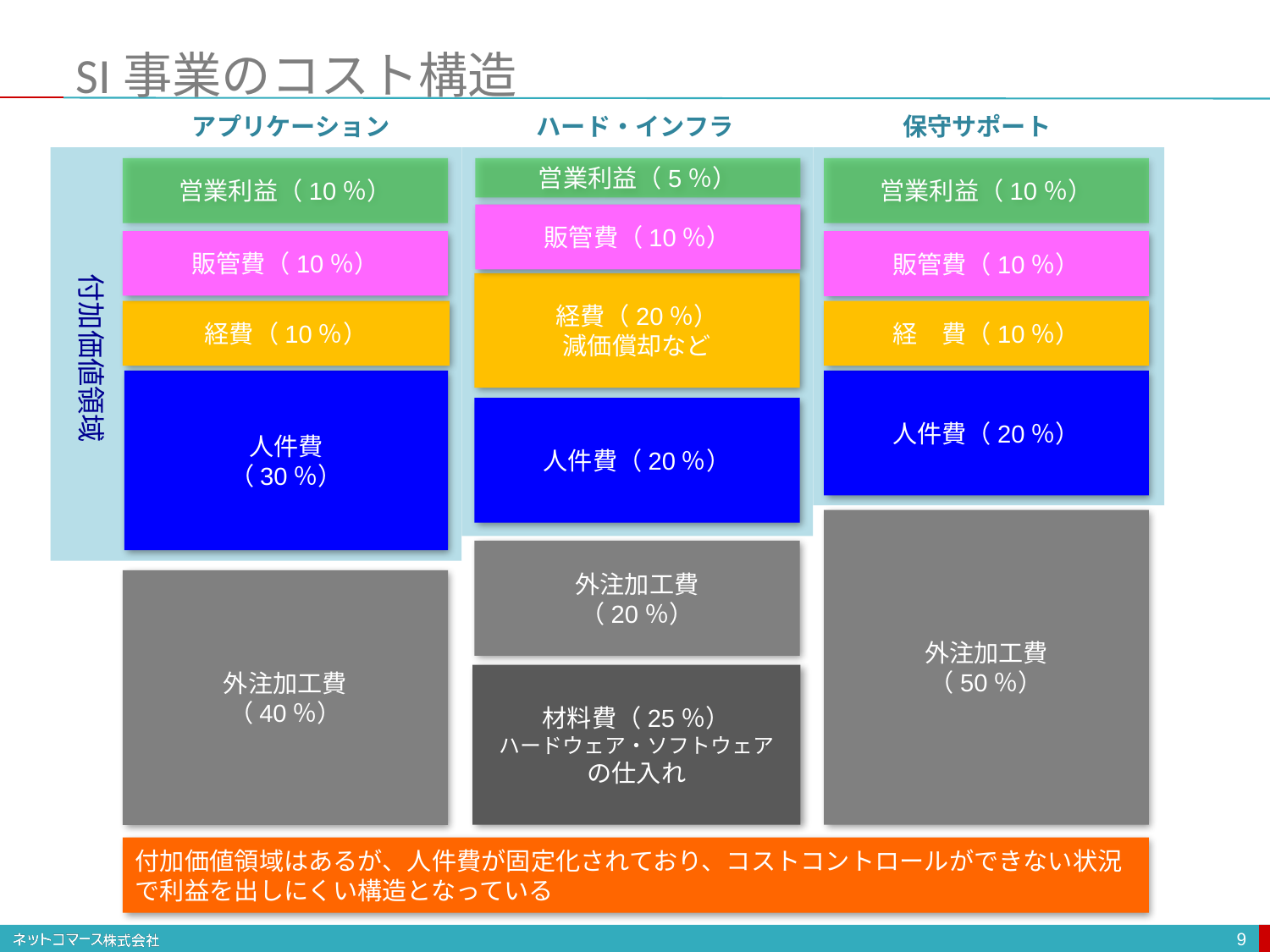

SI事業のコスト構造
アプリケーション
ハード・インフラ
保守サポート

営業利益（10％）
営業利益（5％）
営業利益（10％）
販管費（10％）
販管費（10％）
販管費（10％）
付加価値領域
経費（20％）
減価償却など
経費（10％）
経　費（10％）
人件費
（30％）
人件費（20％）
人件費（20％）
外注加工費
（50％）
外注加工費
（20％）
外注加工費
（40％）
材料費（25％）
ハードウェア・ソフトウェア
の仕入れ
付加価値領域はあるが、人件費が固定化されており、コストコントロールができない状況で利益を出しにくい構造となっている
9